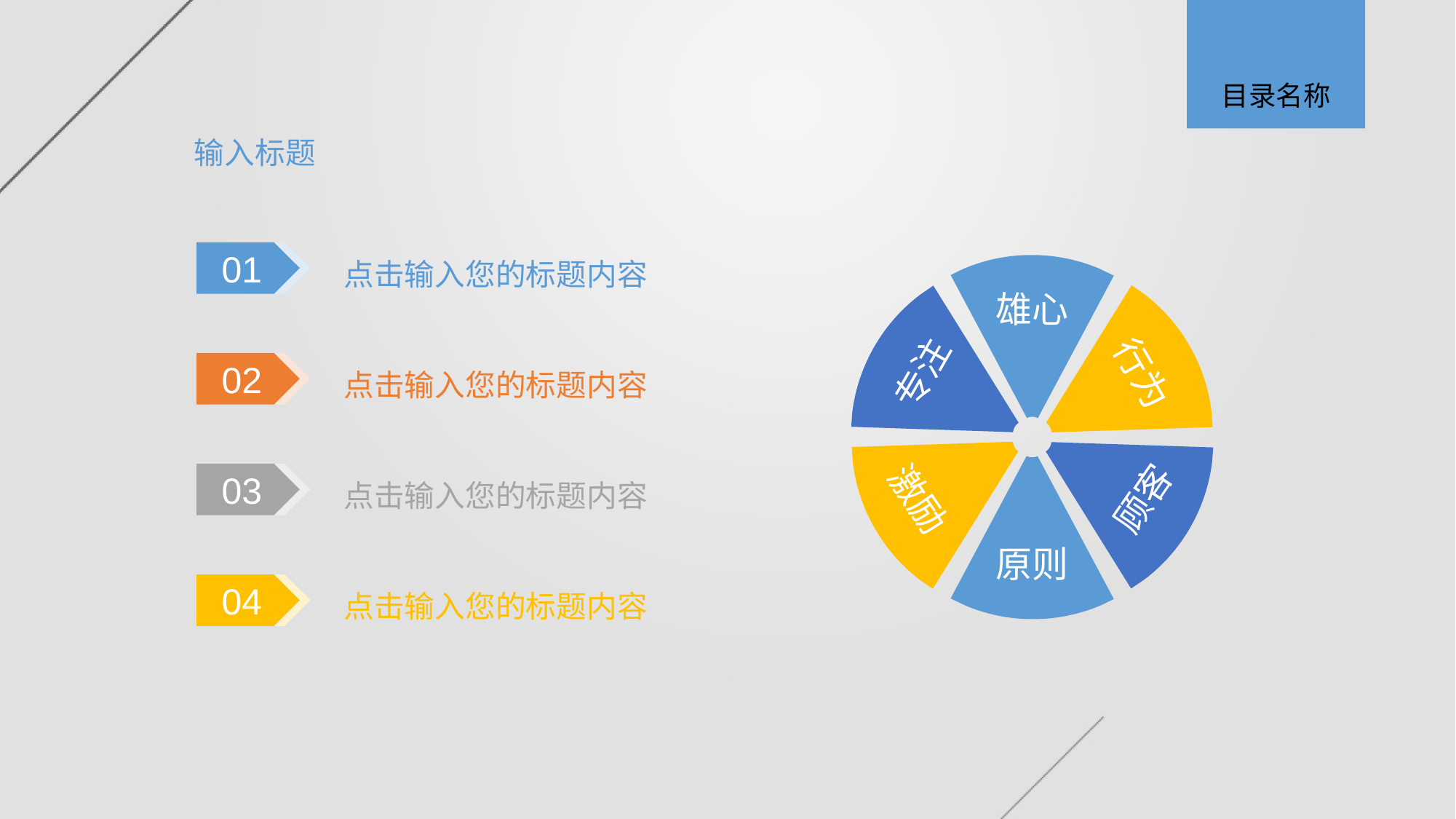

目录名称
输入标题
点击输入您的标题内容
01

雄心
专注
行为
激励
顾客
原则
点击输入您的标题内容
02

点击输入您的标题内容
03

点击输入您的标题内容
04